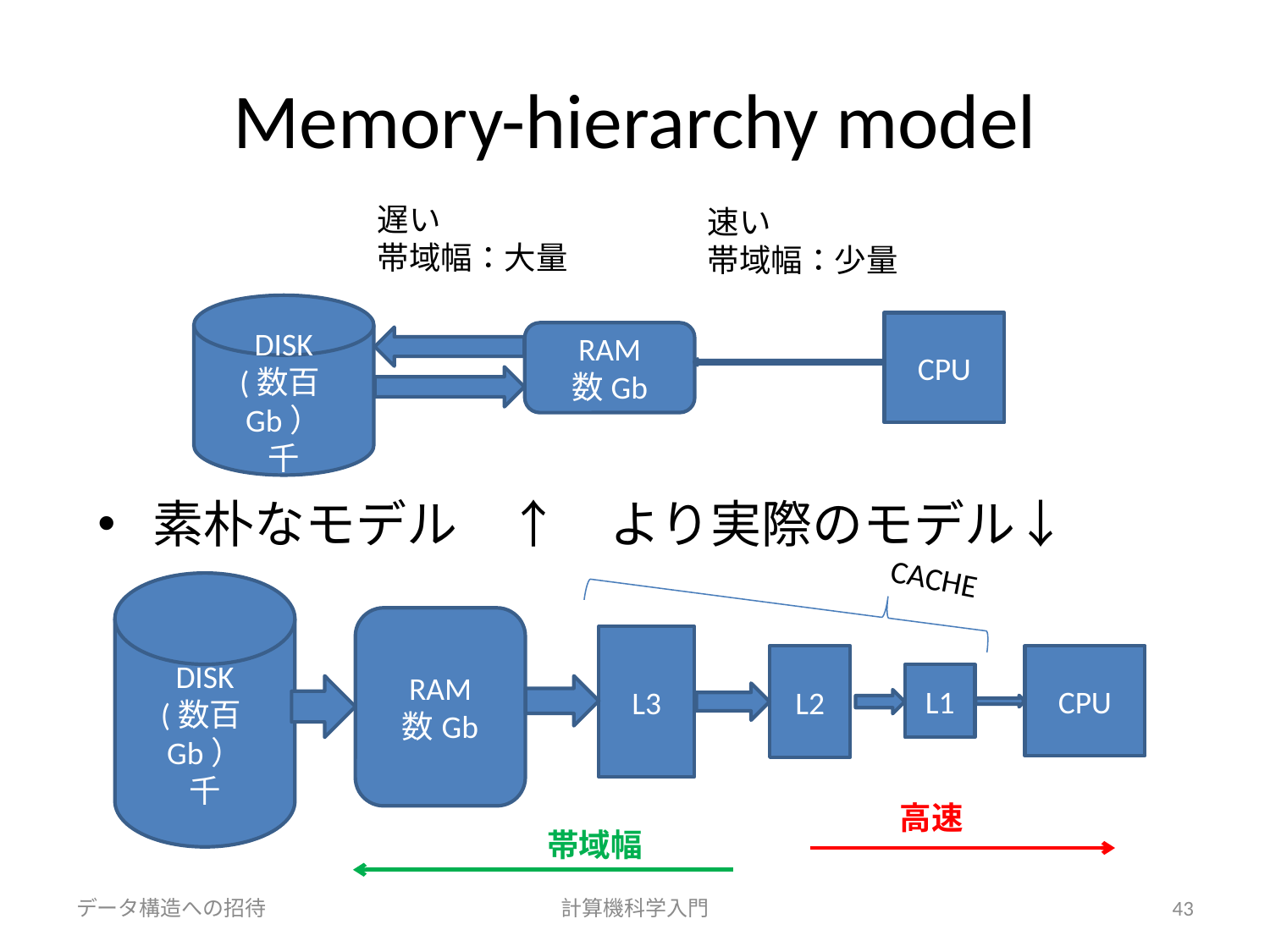

# Memory-hierarchy model
遅い
帯域幅：大量
速い
帯域幅：少量
DISK
(数百Gb）
千
CPU
RAM
数Gb

素朴なモデル　↑			より実際のモデル↓
CACHE
DISK
(数百Gb）
千
RAM
数Gb
L3
L2
CPU
L1

高速
帯域幅
データ構造への招待
計算機科学入門
43